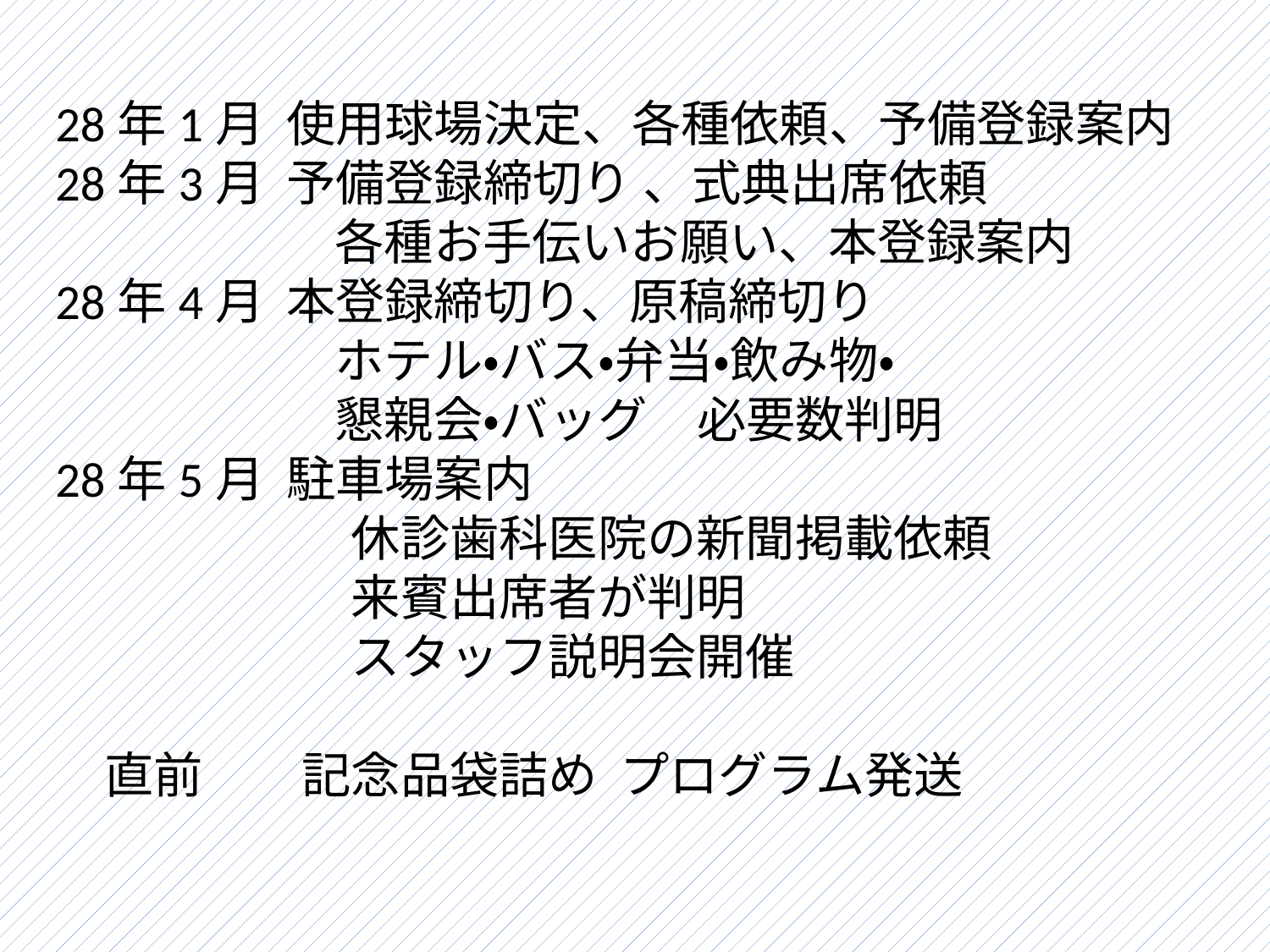

28年1月  使用球場決定、各種依頼、予備登録案内
28年3月  予備登録締切り 、式典出席依頼
　　　　　   各種お手伝いお願い、本登録案内
28年4月  本登録締切り、原稿締切り
　　　　　   ホテル・バス・弁当・飲み物・
　　　　　   懇親会・バッグ　必要数判明
28年5月  駐車場案内
　　　　　　休診歯科医院の新聞掲載依頼
　　　　　　来賓出席者が判明
　　　　　　スタッフ説明会開催

　直前　　記念品袋詰め  プログラム発送